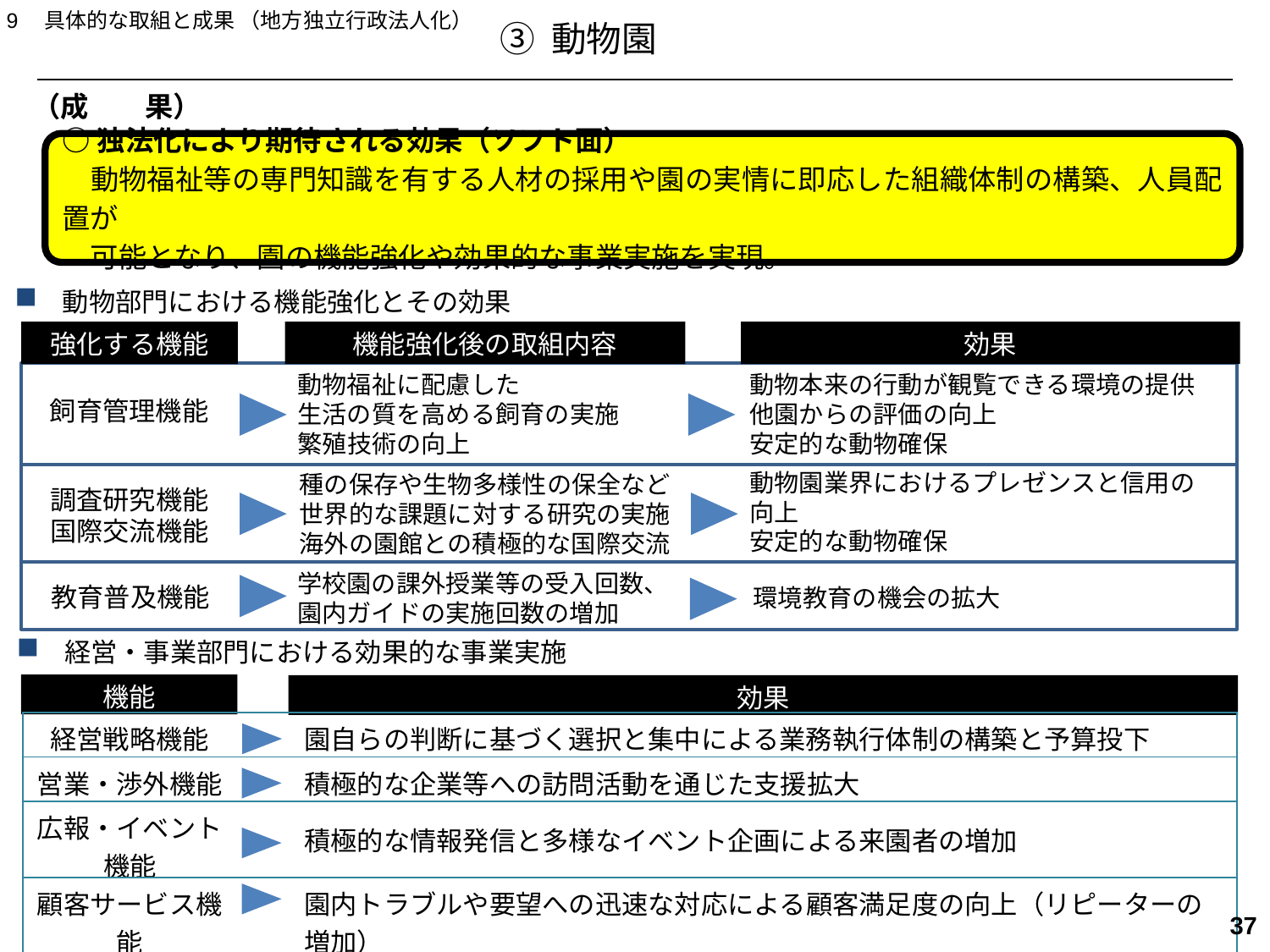

9　具体的な取組と成果 （地方独立行政法人化）
③ 動物園
（成　　果）
○独法化により期待される効果（ソフト面）
　動物福祉等の専門知識を有する人材の採用や園の実情に即応した組織体制の構築、人員配置が
　可能となり、園の機能強化や効果的な事業実施を実現。
動物部門における機能強化とその効果
機能強化後の取組内容
効果
強化する機能
動物福祉に配慮した
生活の質を高める飼育の実施
繁殖技術の向上

動物本来の行動が観覧できる環境の提供
他園からの評価の向上
安定的な動物確保
飼育管理機能
種の保存や生物多様性の保全など
世界的な課題に対する研究の実施
海外の園館との積極的な国際交流

動物園業界におけるプレゼンスと信用の向上
安定的な動物確保
調査研究機能
国際交流機能

学校園の課外授業等の受入回数、園内ガイドの実施回数の増加
環境教育の機会の拡大
教育普及機能

経営・事業部門における効果的な事業実施
機能
効果
| 経営戦略機能 |  | 園自らの判断に基づく選択と集中による業務執行体制の構築と予算投下 |
| --- | --- | --- |
| 営業・渉外機能 |  | 積極的な企業等への訪問活動を通じた支援拡大 |
| 広報・イベント 機能 |  | 積極的な情報発信と多様なイベント企画による来園者の増加 |
| 顧客サービス機能 |  | 園内トラブルや要望への迅速な対応による顧客満足度の向上（リピーターの増加） |

37